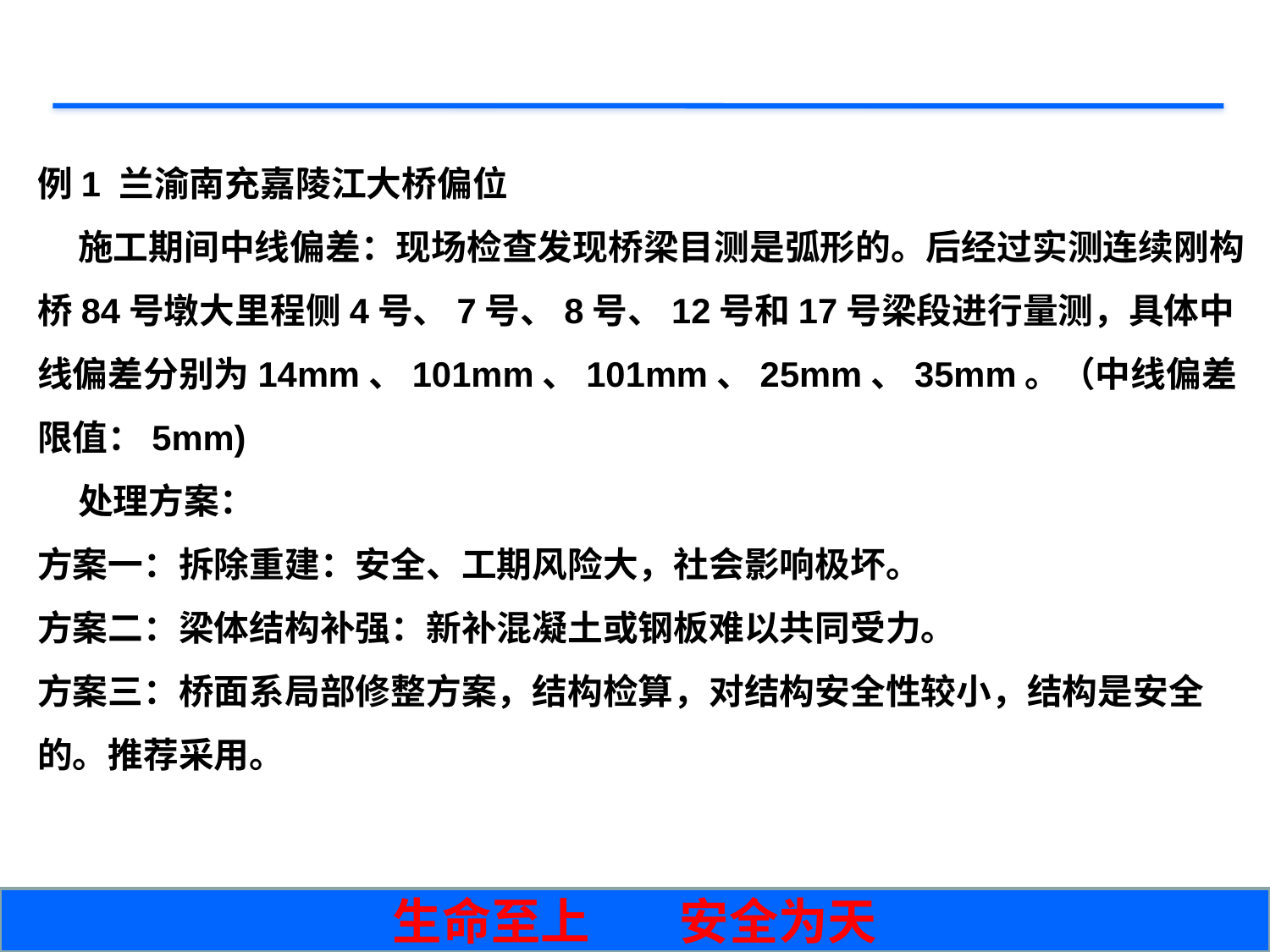

例1 兰渝南充嘉陵江大桥偏位
    施工期间中线偏差：现场检查发现桥梁目测是弧形的。后经过实测连续刚构桥84号墩大里程侧4号、7号、8号、12号和17号梁段进行量测，具体中线偏差分别为14mm、101mm、101mm、25mm、35mm。（中线偏差限值：5mm)
    处理方案：
方案一：拆除重建：安全、工期风险大，社会影响极坏。
方案二：梁体结构补强：新补混凝土或钢板难以共同受力。
方案三：桥面系局部修整方案，结构检算，对结构安全性较小，结构是安全的。推荐采用。